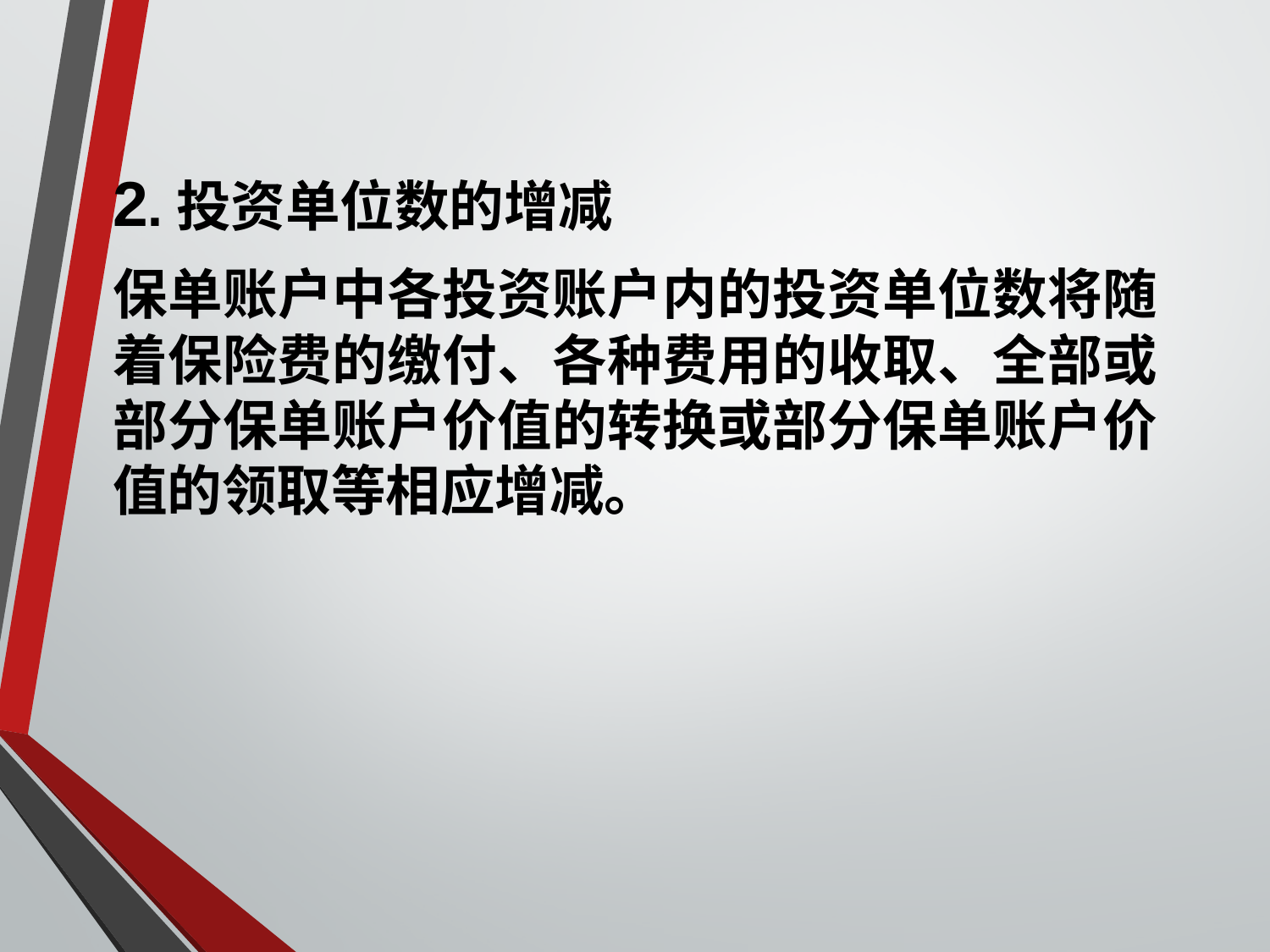

2.投资单位数的增减
保单账户中各投资账户内的投资单位数将随着保险费的缴付、各种费用的收取、全部或部分保单账户价值的转换或部分保单账户价值的领取等相应增减。